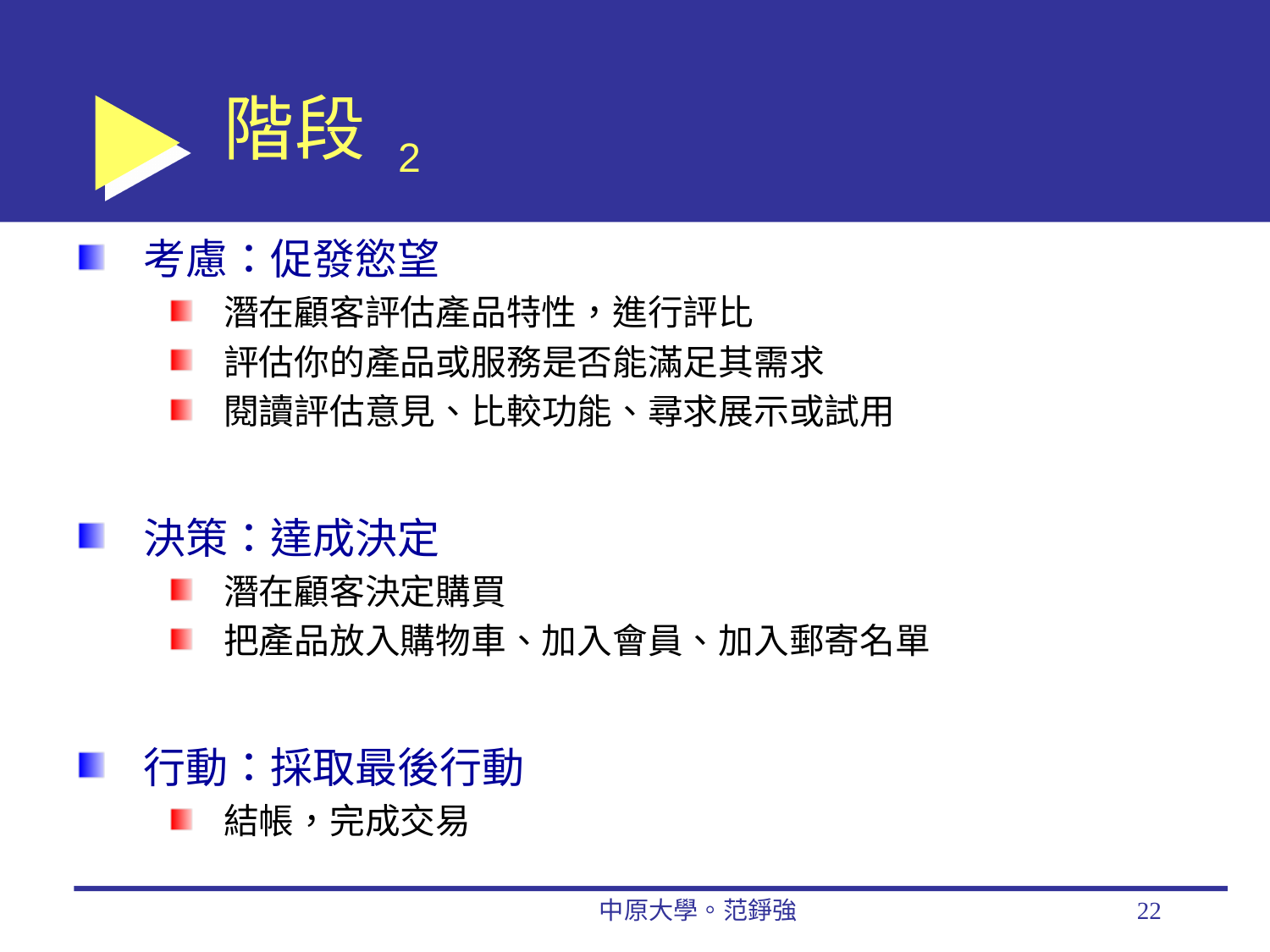

# 階段 2
考慮：促發慾望
潛在顧客評估產品特性，進行評比
評估你的產品或服務是否能滿足其需求
閱讀評估意見、比較功能、尋求展示或試用

決策：達成決定
潛在顧客決定購買
把產品放入購物車、加入會員、加入郵寄名單

行動：採取最後行動
結帳，完成交易
中原大學。范錚強
22